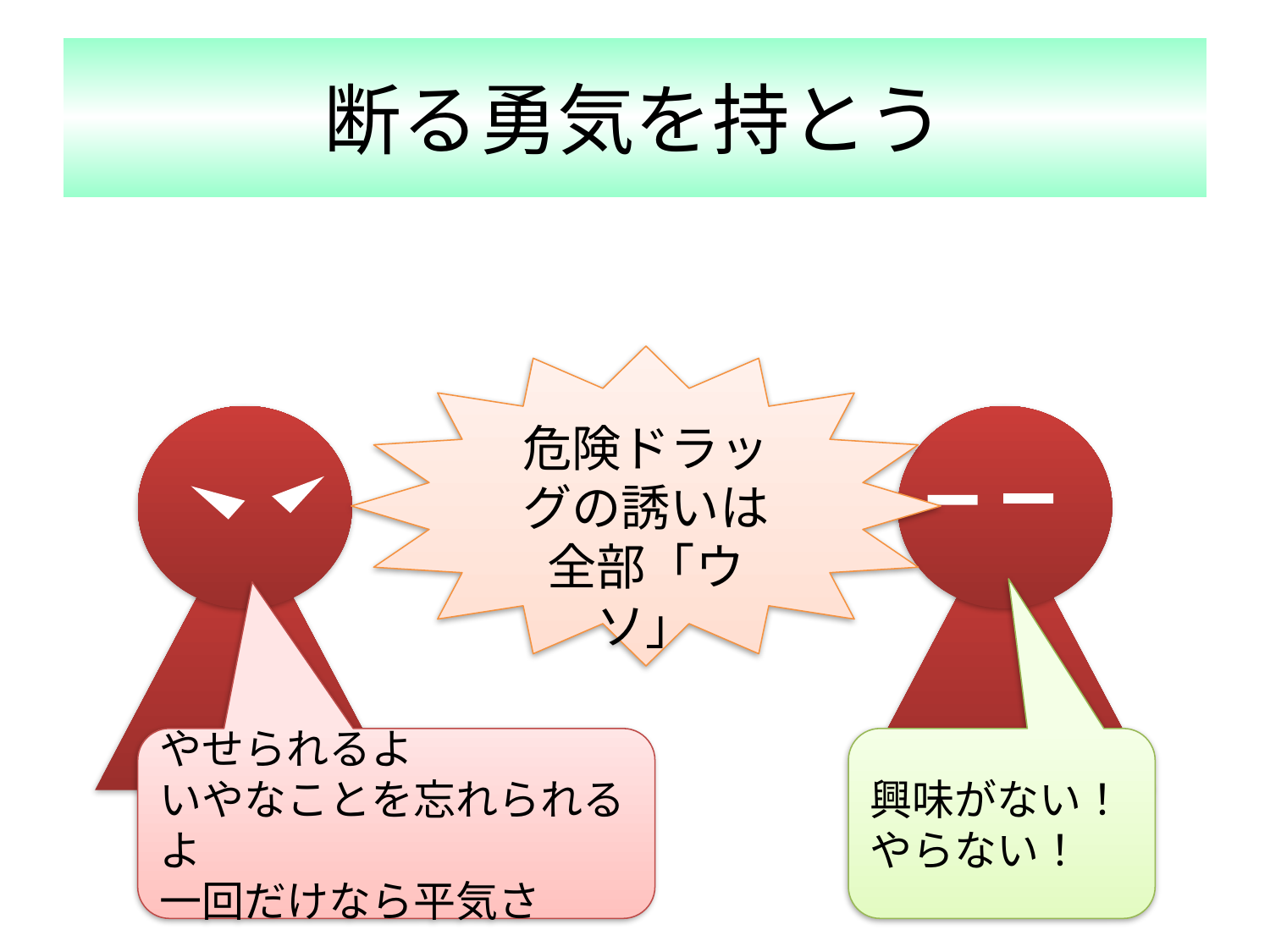

# 断る勇気を持とう

危険ドラッグの誘いは
全部「ウソ」

やせられるよ
いやなことを忘れられるよ
一回だけなら平気さ
興味がない！
やらない！